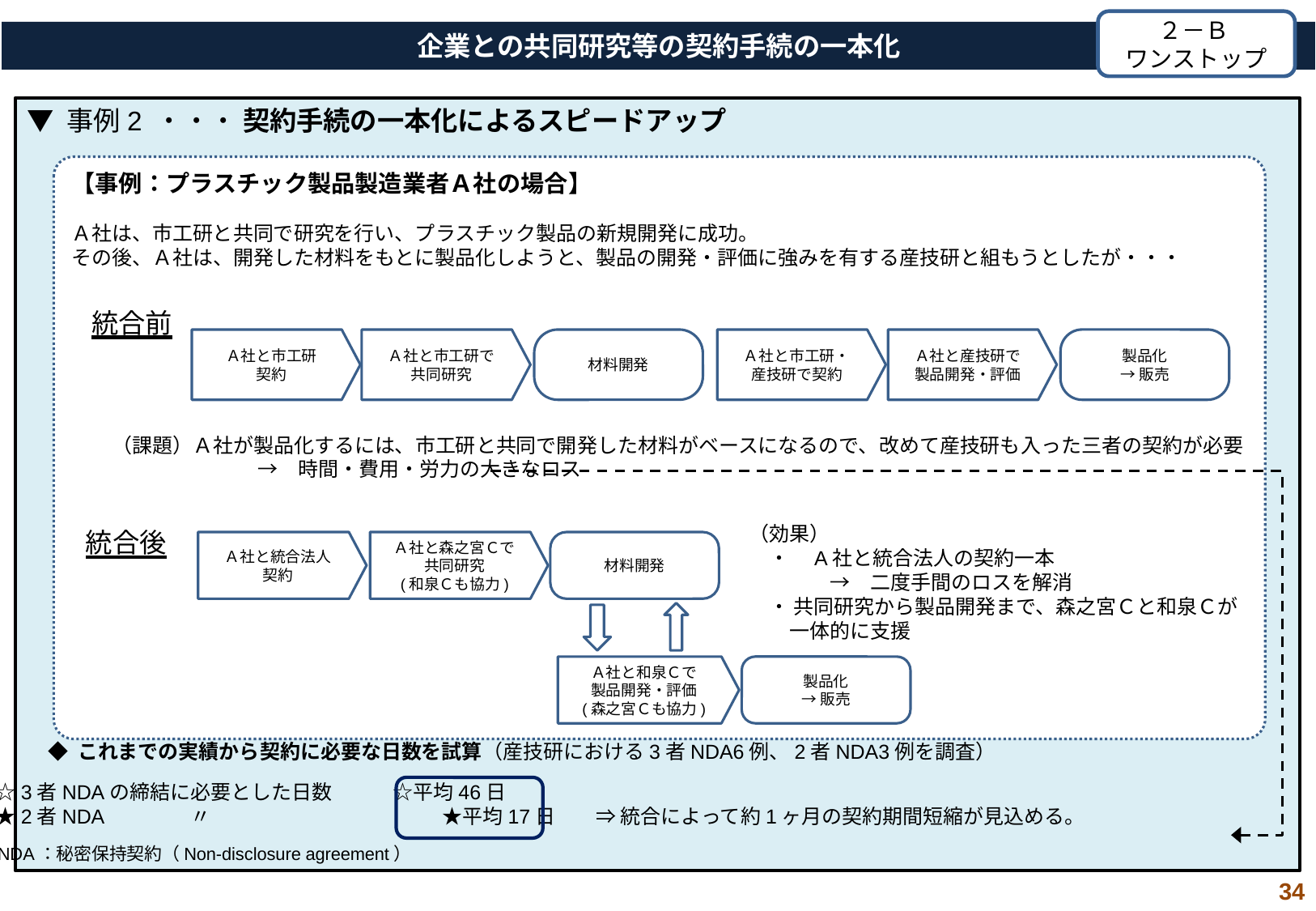

２－Ｂ
ワンストップ
企業との共同研究等の契約手続の一本化

▼ 事例2 ・・・ 契約手続の一本化によるスピードアップ
【事例：プラスチック製品製造業者Ａ社の場合】

Ａ社は、市工研と共同で研究を行い、プラスチック製品の新規開発に成功。
その後、Ａ社は、開発した材料をもとに製品化しようと、製品の開発・評価に強みを有する産技研と組もうとしたが・・・

　統合前

　　（課題）Ａ社が製品化するには、市工研と共同で開発した材料がベースになるので、改めて産技研も入った三者の契約が必要
　　　　　　　　　 →　時間・費用・労力の大きなロス

 統合後

Ａ社と市工研
契約
Ａ社と市工研で
共同研究
材料開発
Ａ社と市工研・
産技研で契約
Ａ社と産技研で
製品開発・評価
製品化
→販売

（効果）
　・　A社と統合法人の契約一本
　　　　→　二度手間のロスを解消
　・ 共同研究から製品開発まで、森之宮Ｃと和泉Ｃが
　　一体的に支援
Ａ社と統合法人
契約
Ａ社と森之宮Ｃで
共同研究
(和泉Ｃも協力)
材料開発

24
Ａ社と和泉Ｃで
製品開発・評価
(森之宮Ｃも協力)
製品化
→販売
◆ これまでの実績から契約に必要な日数を試算（産技研における3者NDA6例、2者NDA3例を調査）
　☆3者NDAの締結に必要とした日数　　　☆平均46日
　★2者NDA　　　　〃　　　　　　　　　　　  ★平均17日　　⇒ 統合によって約1ヶ月の契約期間短縮が見込める。

＊NDA：秘密保持契約（Non-disclosure agreement）

34